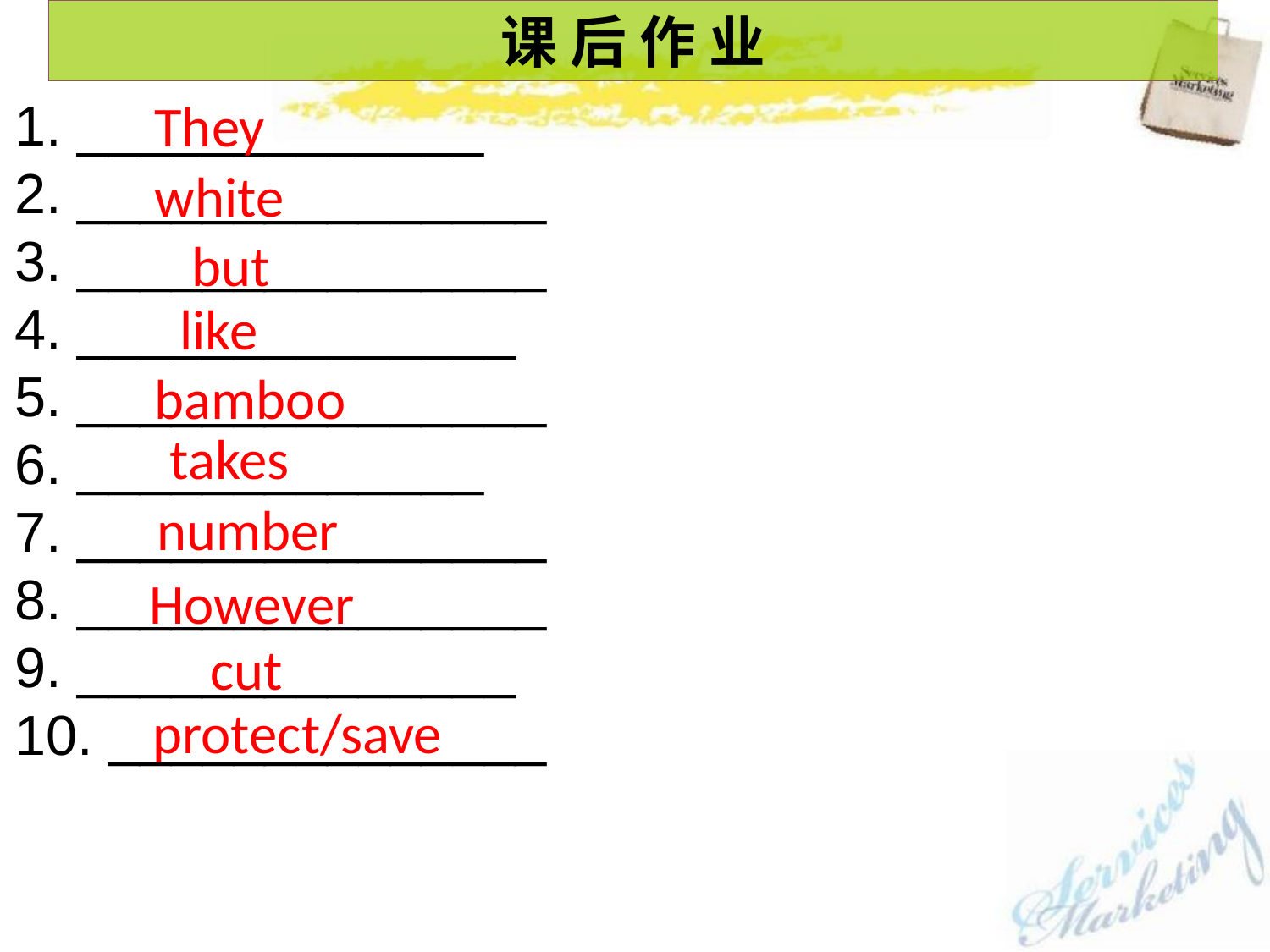

课 后 作 业
1. _____________
2. _______________
3. _______________
4. ______________
5. _______________
6. _____________
7. _______________
8. _______________
9. ______________
10. ______________
They
white
but
like
bamboo
takes
number
However
cut
protect/save